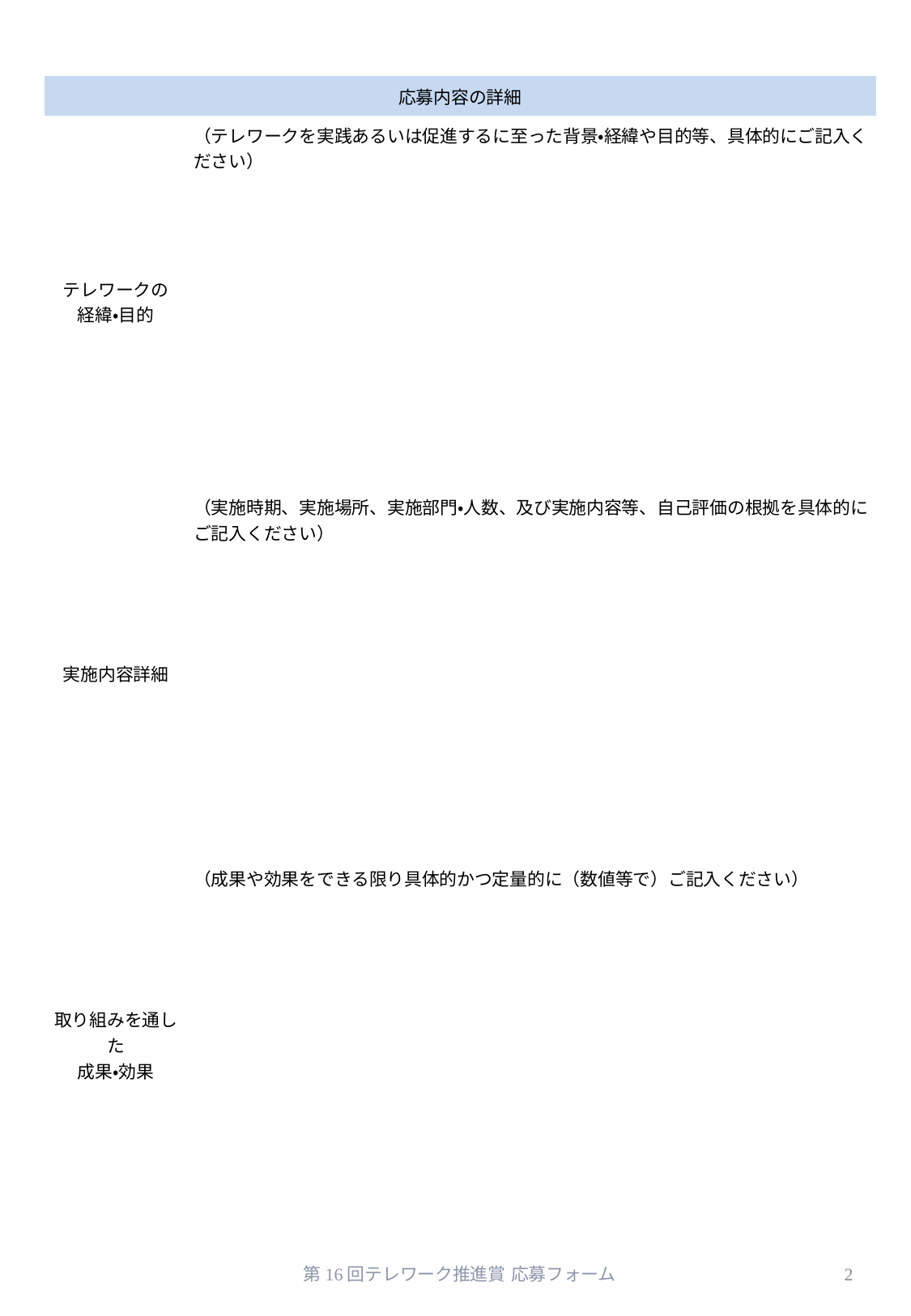

| 応募内容の詳細 |  |
| --- | --- |
| テレワークの 経緯・目的 | （テレワークを実践あるいは促進するに至った背景・経緯や目的等、具体的にご記入ください） |
| 実施内容詳細 | （実施時期、実施場所、実施部門・人数、及び実施内容等、自己評価の根拠を具体的にご記入ください） |
| 取り組みを通した 成果・効果 | （成果や効果をできる限り具体的かつ定量的に（数値等で）ご記入ください） |
第16回テレワーク推進賞 応募フォーム
2